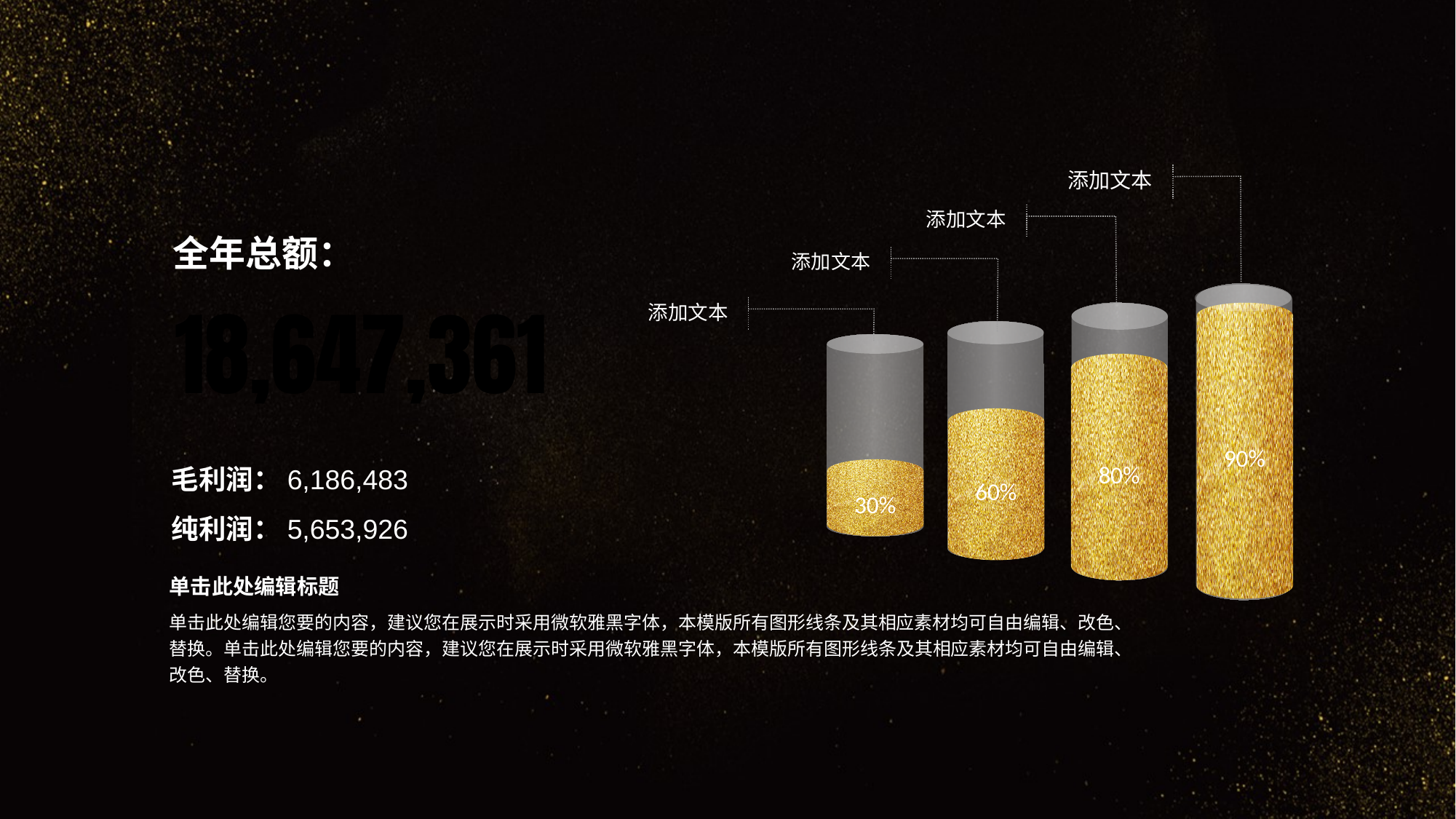

延迟符
添加文本

添加文本
全年总额：
18,647,361
添加文本

添加文本

90%

80%
60%
毛利润：6,186,483
纯利润：5,653,926
30%
单击此处编辑标题
单击此处编辑您要的内容，建议您在展示时采用微软雅黑字体，本模版所有图形线条及其相应素材均可自由编辑、改色、替换。单击此处编辑您要的内容，建议您在展示时采用微软雅黑字体，本模版所有图形线条及其相应素材均可自由编辑、改色、替换。